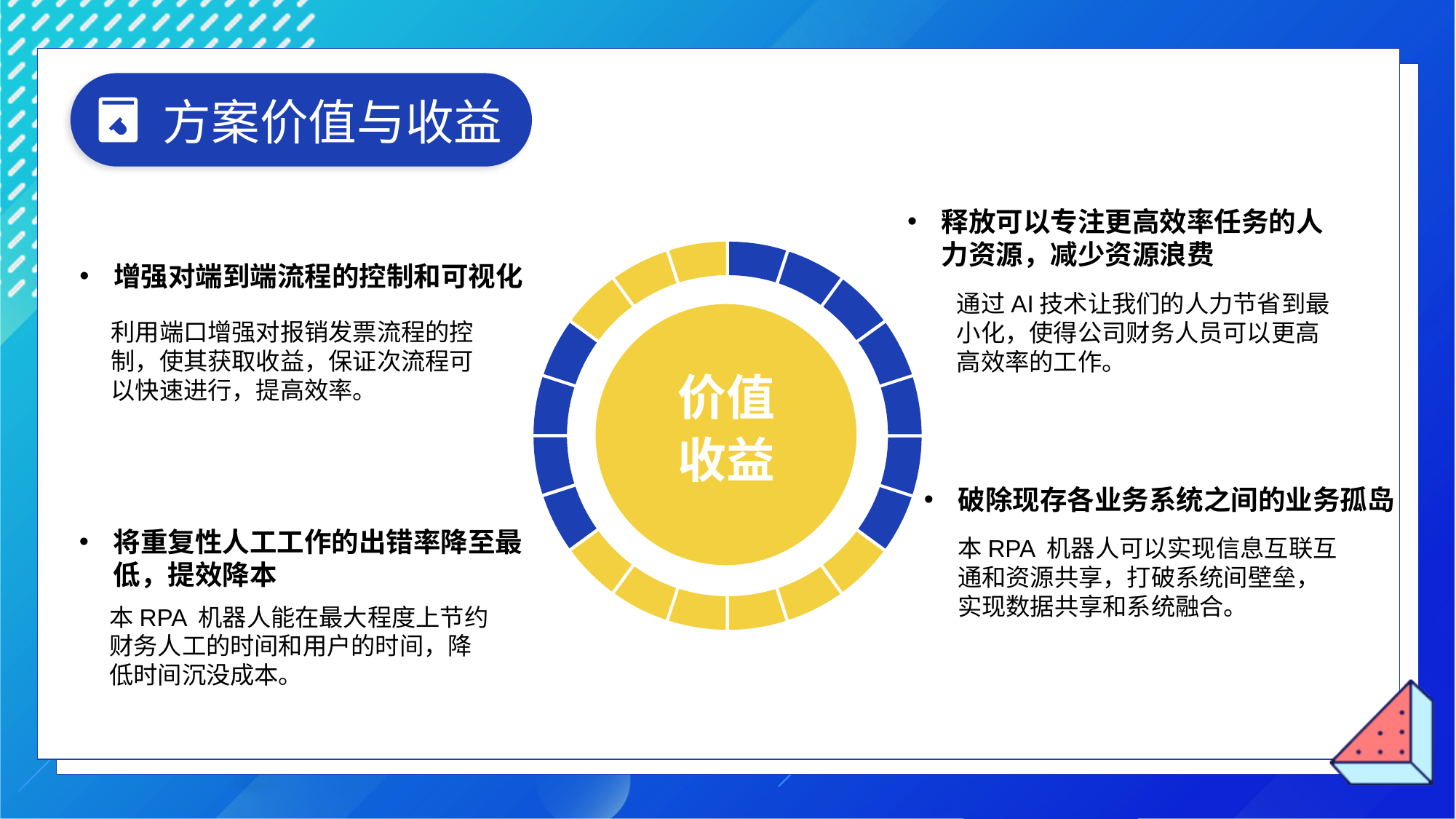

方案价值与收益
释放可以专注更高效率任务的人力资源，减少资源浪费

增强对端到端流程的控制和可视化
通过AI技术让我们的人力节省到最小化，使得公司财务人员可以更高高效率的工作。

利用端口增强对报销发票流程的控制，使其获取收益，保证次流程可以快速进行，提高效率。
价值
收益
破除现存各业务系统之间的业务孤岛
将重复性人工工作的出错率降至最低，提效降本
本RPA 机器人可以实现信息互联互通和资源共享，打破系统间壁垒，实现数据共享和系统融合。
本RPA 机器人能在最大程度上节约财务人工的时间和用户的时间，降低时间沉没成本。